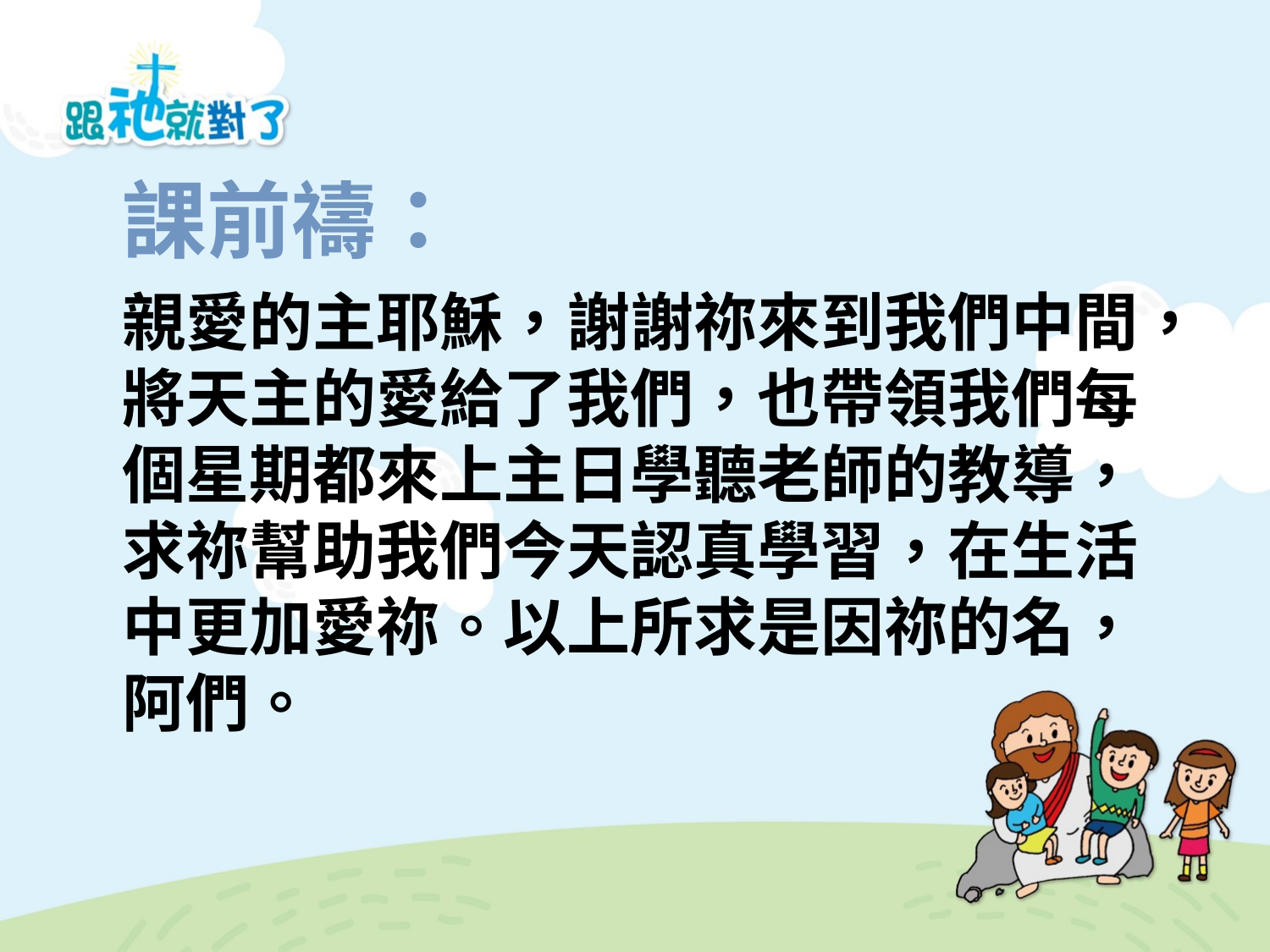

課前禱：
親愛的主耶穌，謝謝祢來到我們中間，將天主的愛給了我們，也帶領我們每個星期都來上主日學聽老師的教導，求祢幫助我們今天認真學習，在生活中更加愛祢。以上所求是因祢的名，阿們。